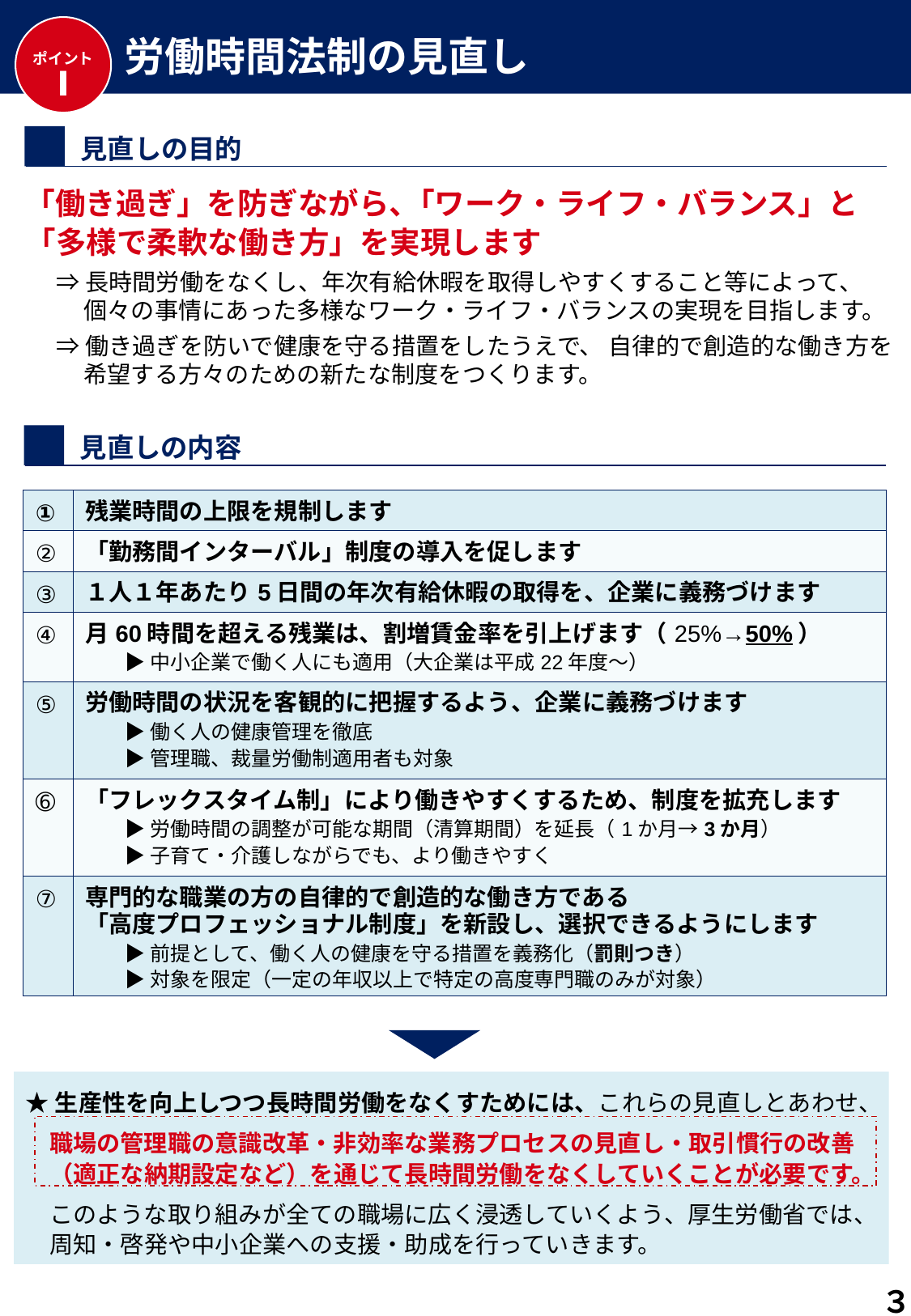

労働時間法制の見直し
ポイント
Ⅰ
　　　見直しの目的

 ｢働き過ぎ」を防ぎながら、｢ワーク・ライフ・バランス」と
「多様で柔軟な働き方」を実現します
　⇒ 長時間労働をなくし、年次有給休暇を取得しやすくすること等によって、
　　  個々の事情にあった多様なワーク・ライフ・バランスの実現を目指します。
　⇒ 働き過ぎを防いで健康を守る措置をしたうえで、 自律的で創造的な働き方を
　　  希望する方々のための新たな制度をつくります。

　　　見直しの内容

| ① | 残業時間の上限を規制します |
| --- | --- |
| ② | 「勤務間インターバル」制度の導入を促します |
| ③ | １人１年あたり5日間の年次有給休暇の取得を、企業に義務づけます |
| ④ | 月60時間を超える残業は、割増賃金率を引上げます（25%→50%） 　　▶ 中小企業で働く人にも適用（大企業は平成22年度～） |
| ⑤ | 労働時間の状況を客観的に把握するよう、企業に義務づけます 　　▶ 働く人の健康管理を徹底 　　▶ 管理職、裁量労働制適用者も対象 |
| ➅ | 「フレックスタイム制」により働きやすくするため、制度を拡充します 　　▶ 労働時間の調整が可能な期間（清算期間）を延長（1か月→3か月） 　　▶ 子育て・介護しながらでも、より働きやすく |
| ⑦ | 専門的な職業の方の自律的で創造的な働き方である 「高度プロフェッショナル制度」を新設し、選択できるようにします　　 　　▶ 前提として、働く人の健康を守る措置を義務化（罰則つき） 　　▶ 対象を限定（一定の年収以上で特定の高度専門職のみが対象） |

★生産性を向上しつつ長時間労働をなくすためには、これらの見直しとあわせ、
　職場の管理職の意識改革・非効率な業務プロセスの見直し・取引慣行の改善（適正な納期設定など）を通じて長時間労働をなくしていくことが必要です。
　このような取り組みが全ての職場に広く浸透していくよう、厚生労働省では、周知・啓発や中小企業への支援・助成を行っていきます。

３